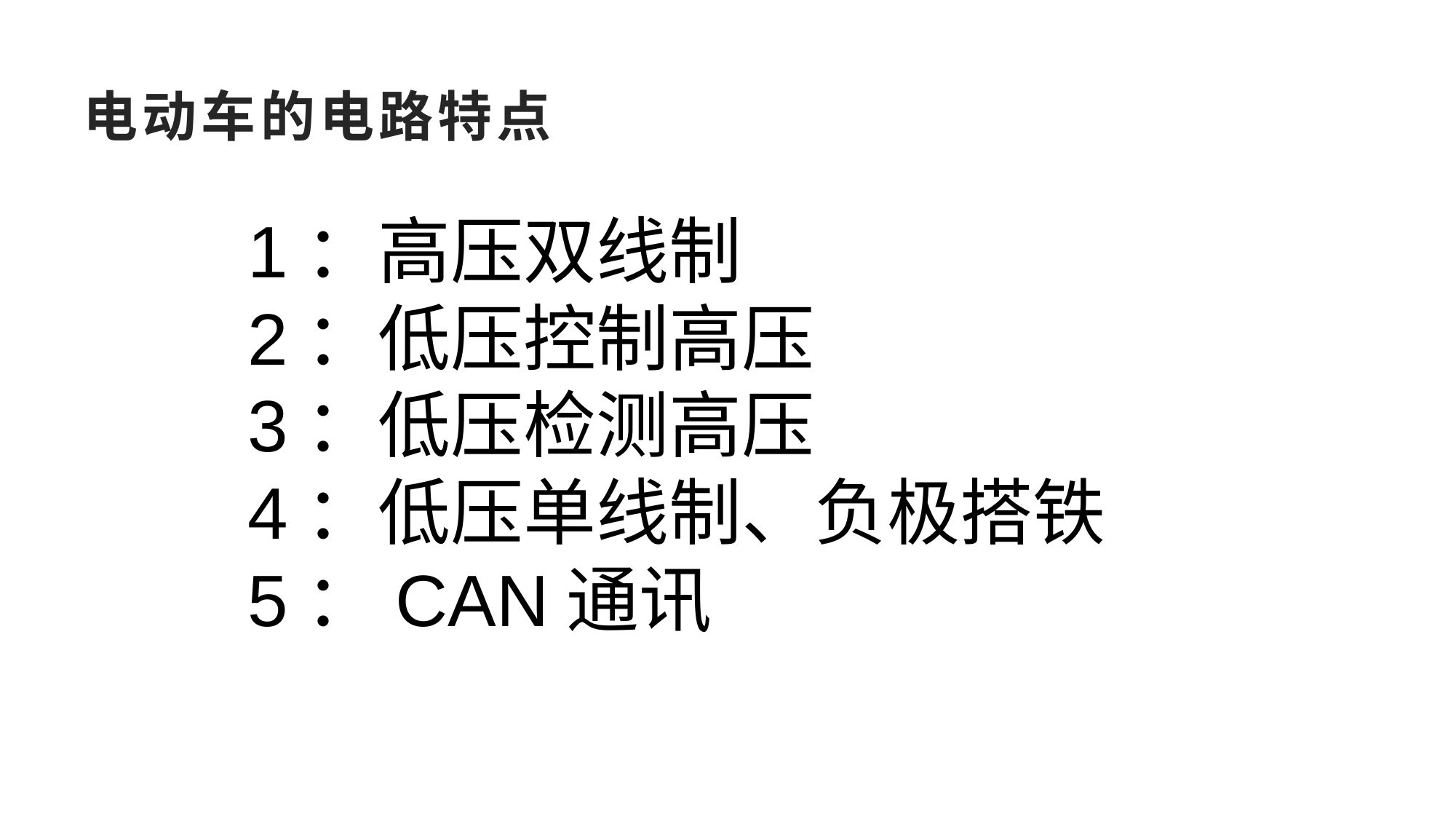

# 电动车的电路特点
1：高压双线制
2：低压控制高压
3：低压检测高压
4：低压单线制、负极搭铁
5：CAN通讯